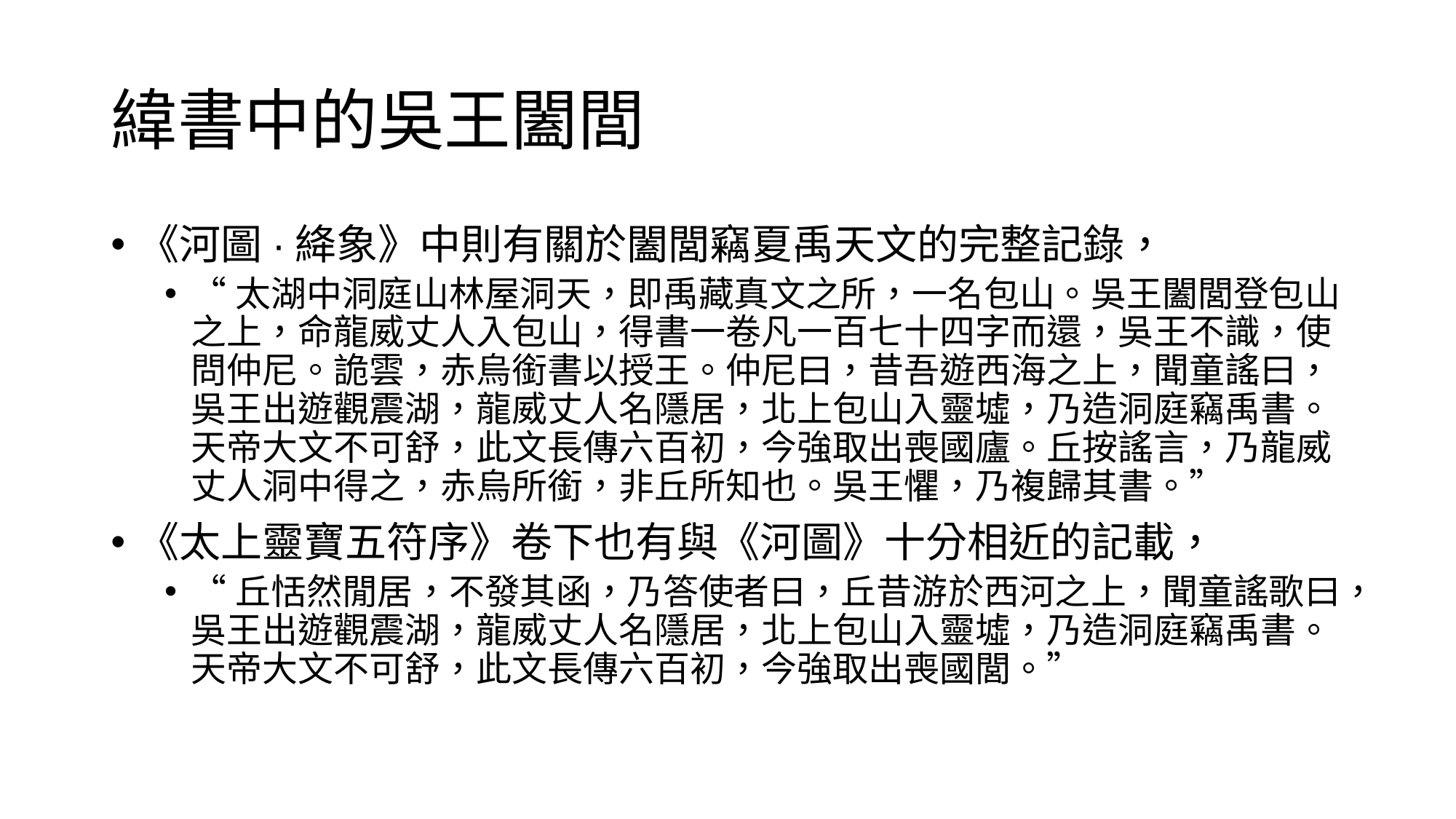

# 緯書中的吳王闔閭
《河圖·絳象》中則有關於闔閭竊夏禹天文的完整記錄，
“太湖中洞庭山林屋洞天，即禹藏真文之所，一名包山。吳王闔閭登包山之上，命龍威丈人入包山，得書一卷凡一百七十四字而還，吳王不識，使問仲尼。詭雲，赤烏銜書以授王。仲尼曰，昔吾遊西海之上，聞童謠曰，吳王出遊觀震湖，龍威丈人名隱居，北上包山入靈墟，乃造洞庭竊禹書。天帝大文不可舒，此文長傳六百初，今強取出喪國廬。丘按謠言，乃龍威丈人洞中得之，赤烏所銜，非丘所知也。吳王懼，乃複歸其書。”
《太上靈寶五符序》卷下也有與《河圖》十分相近的記載，
“丘恬然閒居，不發其函，乃答使者曰，丘昔游於西河之上，聞童謠歌曰，吳王出遊觀震湖，龍威丈人名隱居，北上包山入靈墟，乃造洞庭竊禹書。天帝大文不可舒，此文長傳六百初，今強取出喪國閭。”